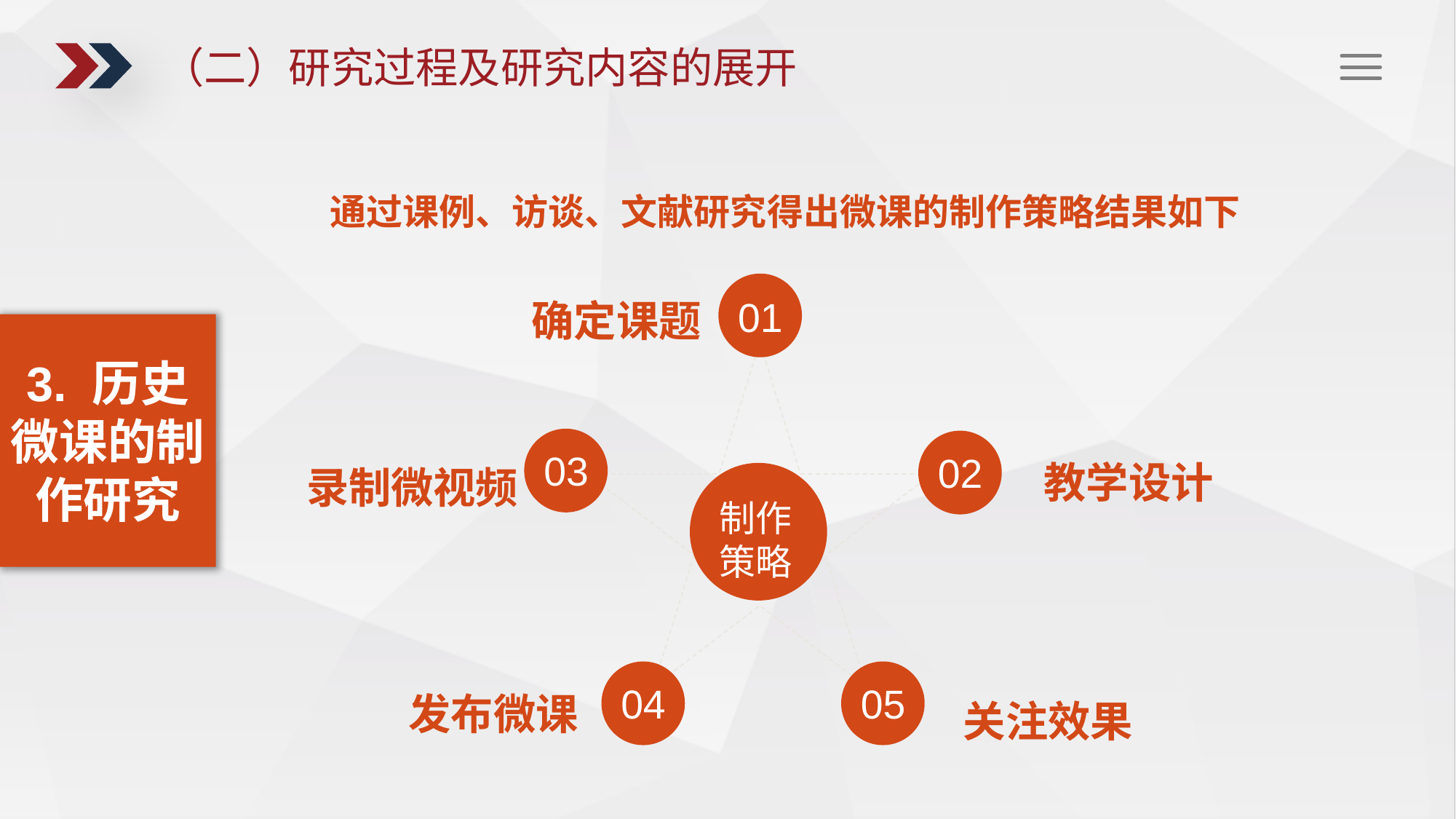

（二）研究过程及研究内容的展开

通过课例、访谈、文献研究得出微课的制作策略结果如下

01
确定课题

03

02
教学设计
录制微视频

制作策略

04

05
发布微课
关注效果
3. 历史微课的制作研究